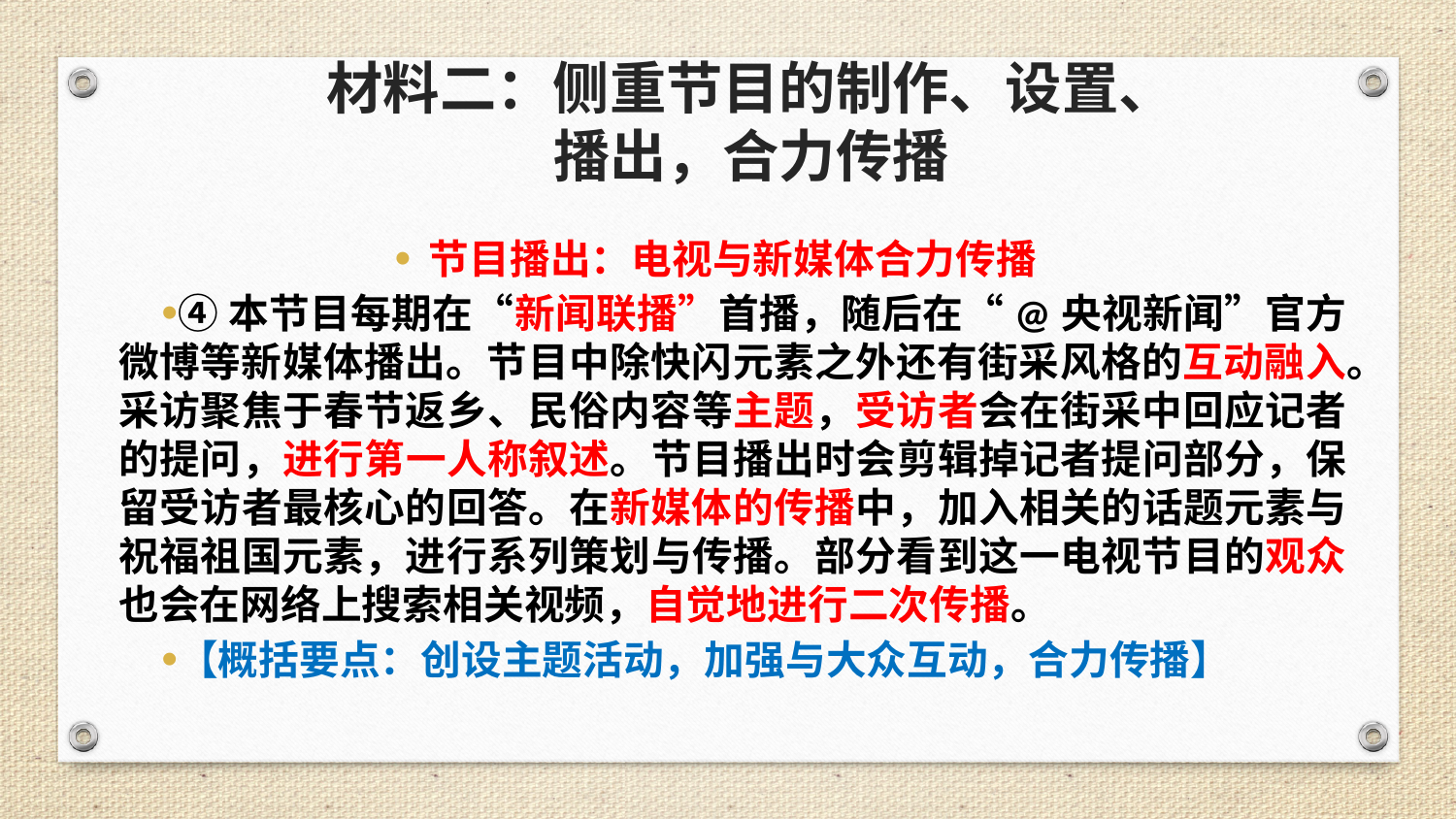

# 材料二：侧重节目的制作、设置、 播出，合力传播
节目播出：电视与新媒体合力传播
④本节目每期在“新闻联播”首播，随后在“@央视新闻”官方微博等新媒体播出。节目中除快闪元素之外还有街采风格的互动融入。采访聚焦于春节返乡、民俗内容等主题，受访者会在街采中回应记者的提问，进行第一人称叙述。节目播出时会剪辑掉记者提问部分，保留受访者最核心的回答。在新媒体的传播中，加入相关的话题元素与祝福祖国元素，进行系列策划与传播。部分看到这一电视节目的观众也会在网络上搜索相关视频，自觉地进行二次传播。
【概括要点：创设主题活动，加强与大众互动，合力传播】